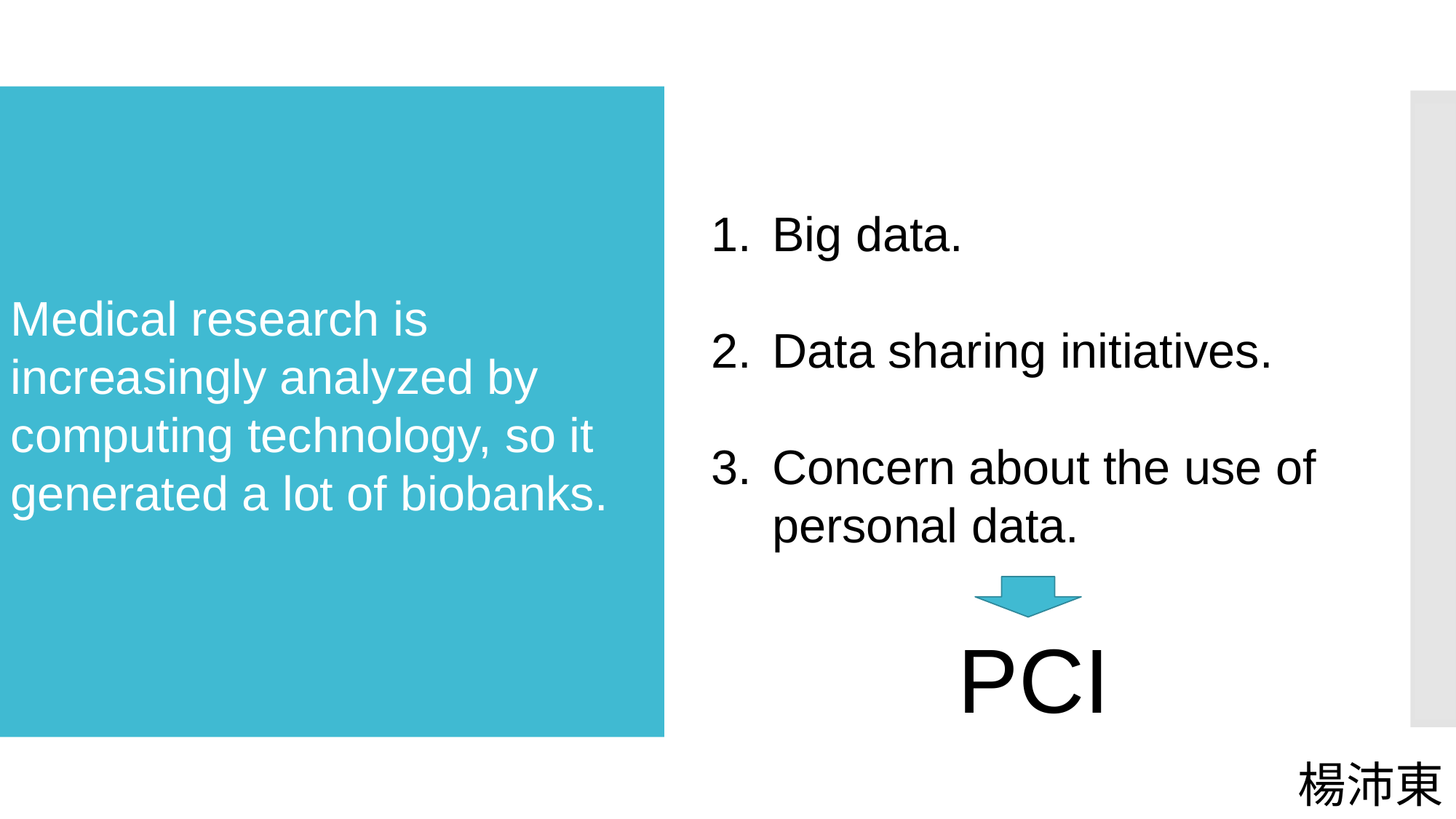

#
Big data.

Data sharing initiatives.

Concern about the use of personal data.
Medical research is increasingly analyzed by computing technology, so it generated a lot of biobanks.

PCI
楊沛東